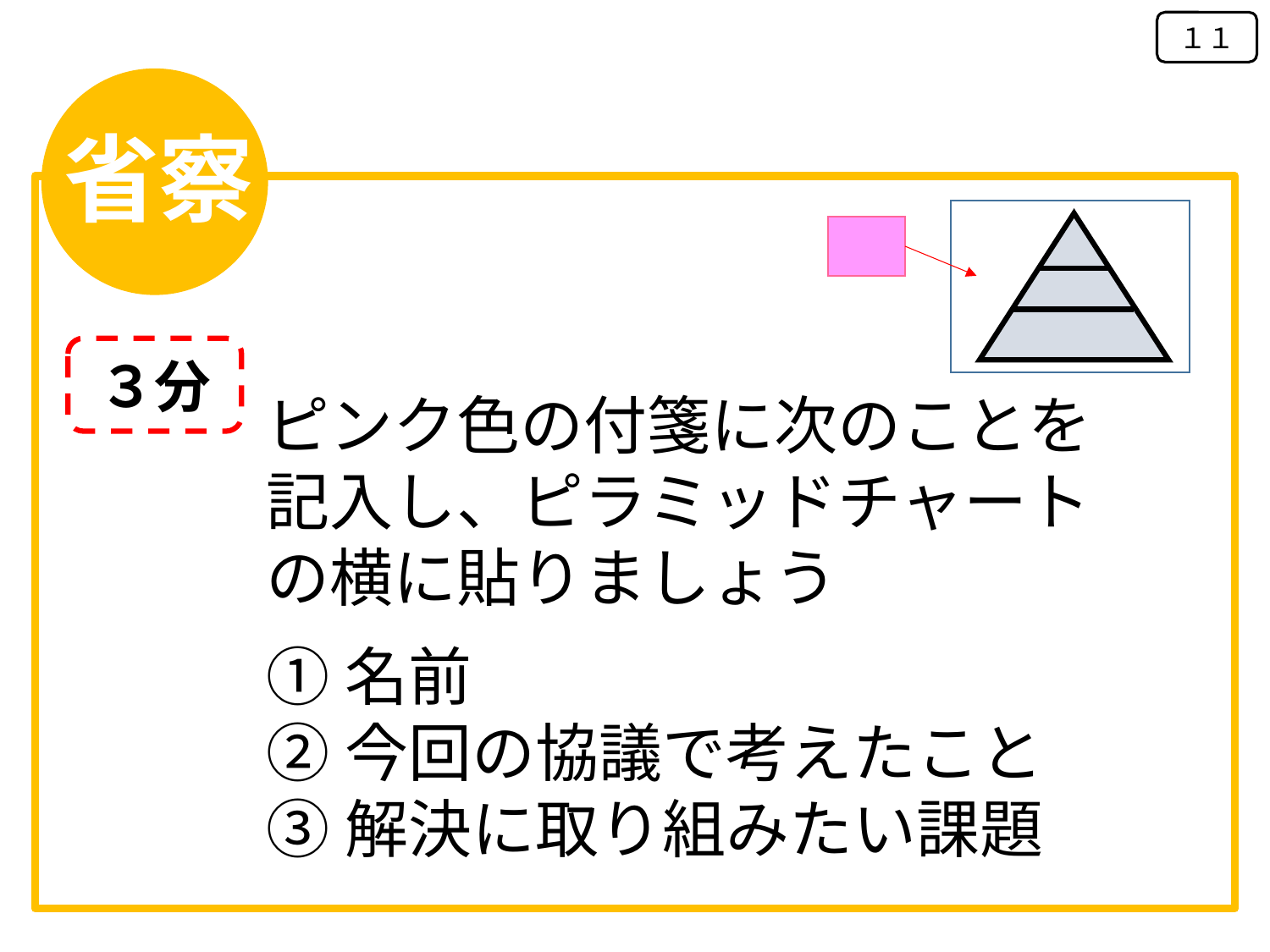

１１

省察

３分
ピンク色の付箋に次のことを
記入し、ピラミッドチャート
の横に貼りましょう

①名前
②今回の協議で考えたこと
③解決に取り組みたい課題